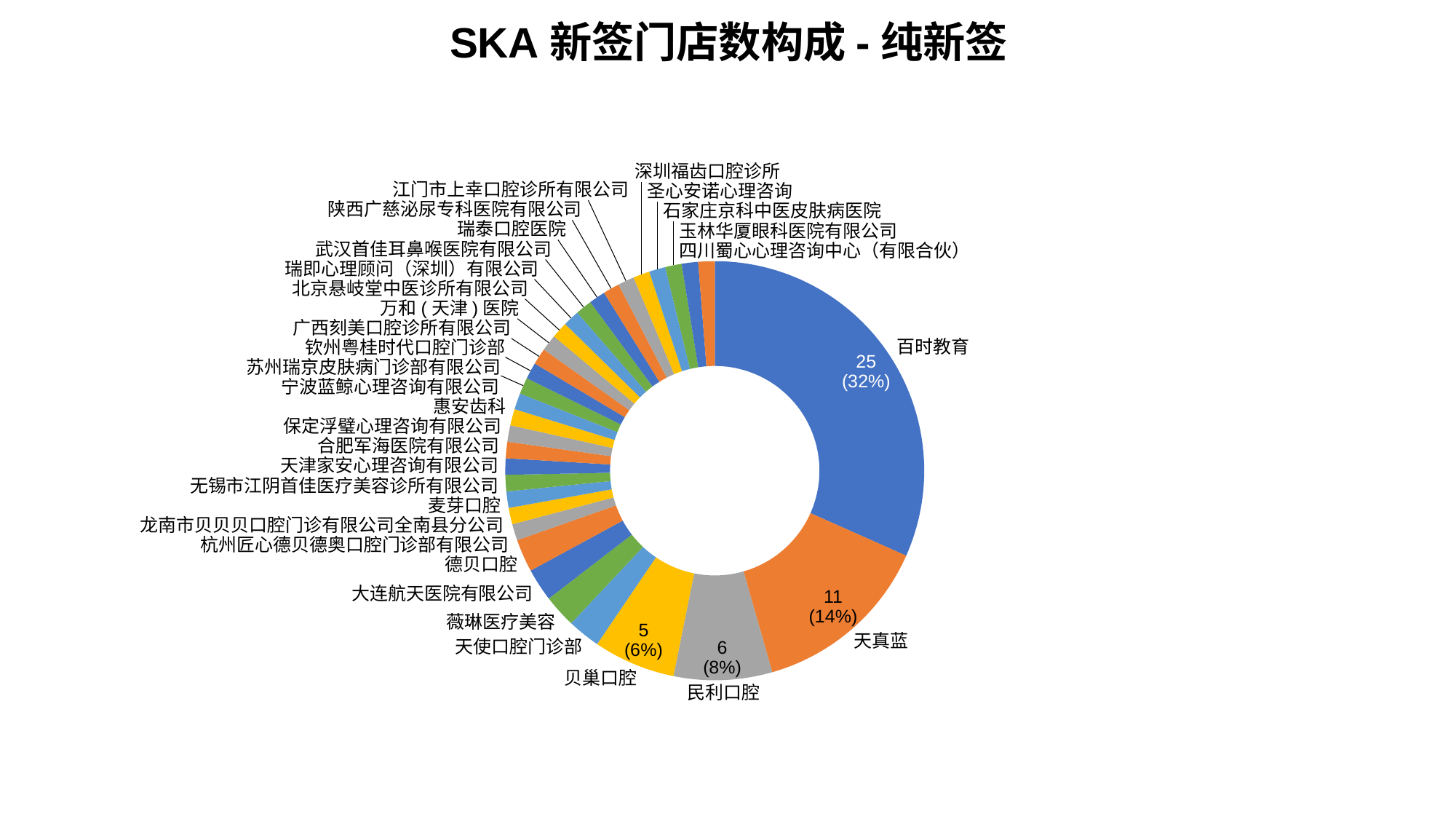

SKA新签门店数构成-纯新签
深圳福齿口腔诊所
江门市上幸口腔诊所有限公司
圣心安诺心理咨询
陕西广慈泌尿专科医院有限公司
石家庄京科中医皮肤病医院
瑞泰口腔医院
玉林华厦眼科医院有限公司
武汉首佳耳鼻喉医院有限公司
四川蜀心心理咨询中心（有限合伙）

### Chart

| Category |  |
|---|---|
瑞即心理顾问（深圳）有限公司
北京悬岐堂中医诊所有限公司
万和(天津)医院
广西刻美口腔诊所有限公司
百时教育
钦州粤桂时代口腔门诊部
25
(32%)
苏州瑞京皮肤病门诊部有限公司
宁波蓝鲸心理咨询有限公司
惠安齿科
保定浮璧心理咨询有限公司
合肥军海医院有限公司
天津家安心理咨询有限公司
无锡市江阴首佳医疗美容诊所有限公司
麦芽口腔
龙南市贝贝贝口腔门诊有限公司全南县分公司
杭州匠心德贝德奥口腔门诊部有限公司
德贝口腔
大连航天医院有限公司
11
(14%)
薇琳医疗美容
5
(6%)
天真蓝
天使口腔门诊部
6
(8%)
贝巢口腔
民利口腔